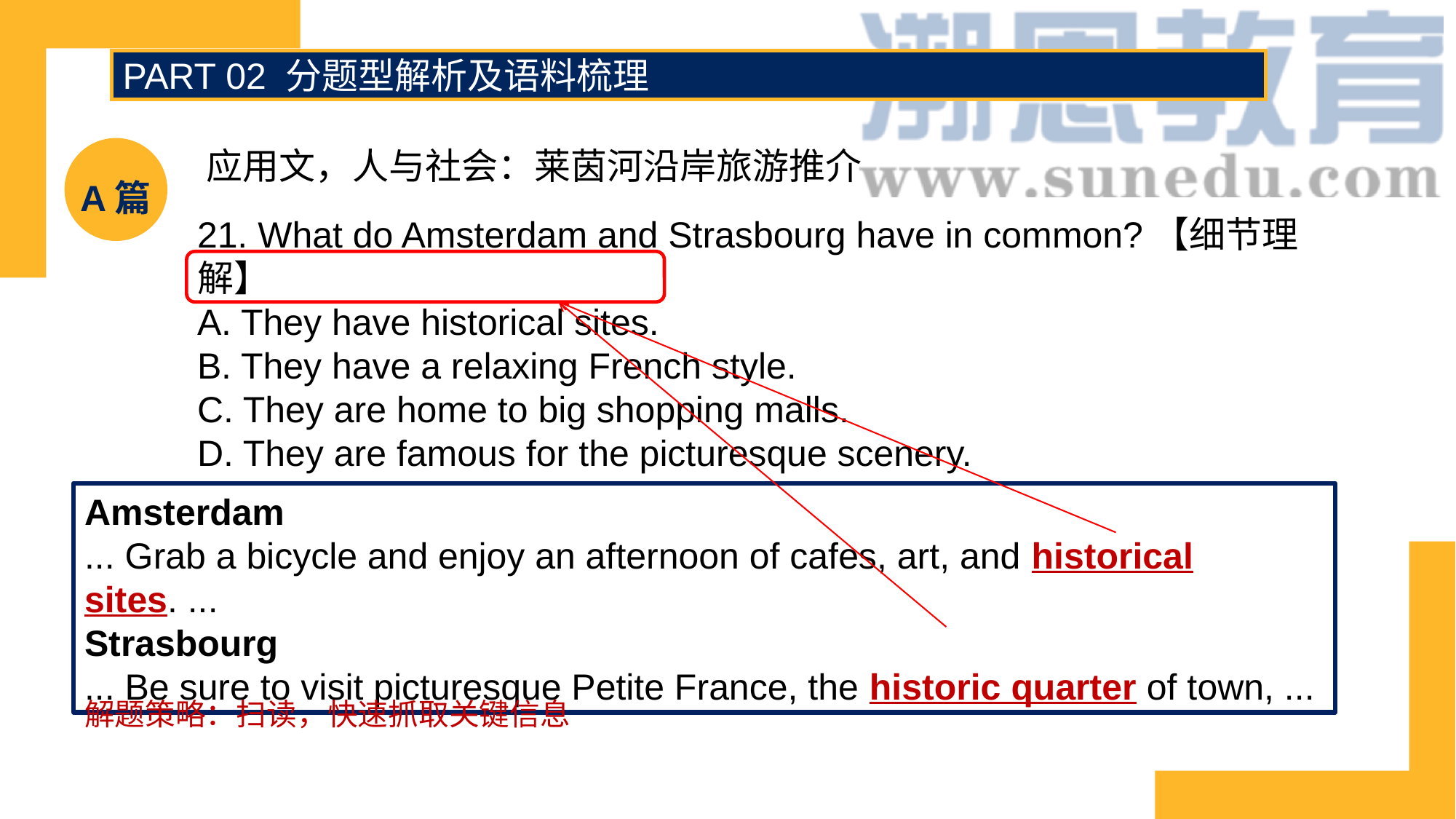

PART 02 分题型解析及语料梳理

应用文，人与社会：莱茵河沿岸旅游推介
A篇
21. What do Amsterdam and Strasbourg have in common?【细节理解】
A. They have historical sites.
B. They have a relaxing French style.
C. They are home to big shopping malls.
D. They are famous for the picturesque scenery.

Amsterdam
... Grab a bicycle and enjoy an afternoon of cafes, art, and historical sites. ...
Strasbourg
... Be sure to visit picturesque Petite France, the historic quarter of town, ...

解题策略：扫读，快速抓取关键信息